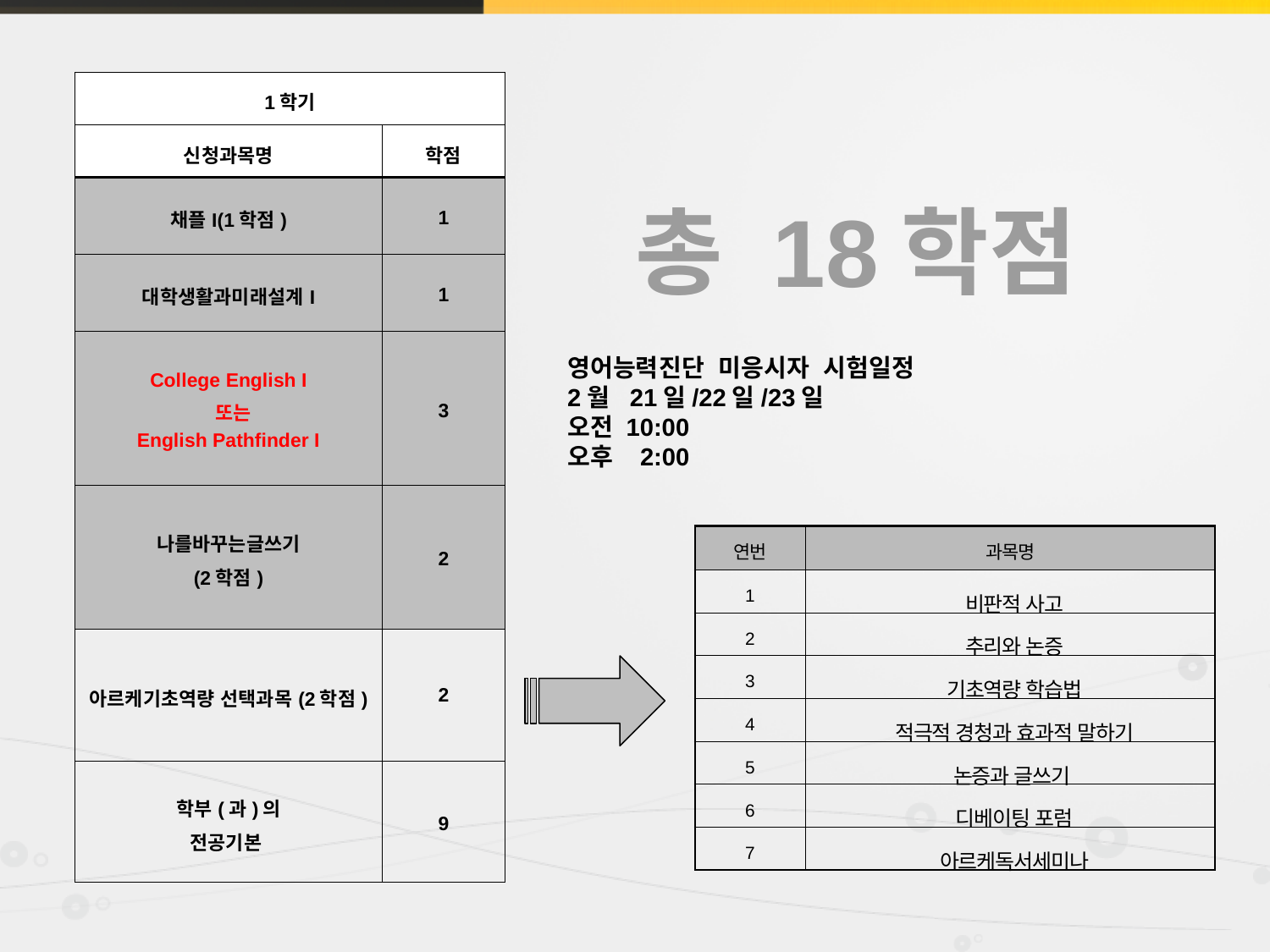

| 1학기 |  |
| --- | --- |
| 신청과목명 | 학점 |
| 채플I(1학점) | 1 |
| 대학생활과미래설계I | 1 |
| College English I 또는 English Pathfinder I | 3 |
| 나를바꾸는글쓰기 (2학점) | 2 |
| 아르케기초역량 선택과목(2학점) | 2 |
| 학부(과)의 전공기본 | 9 |
총 18학점
영어능력진단  미응시자  시험일정
2월  21일/22일/23일
오전 10:00
오후   2:00
| 연번 | 과목명 |
| --- | --- |
| 1 | 비판적 사고 |
| 2 | 추리와 논증 |
| 3 | 기초역량 학습법 |
| 4 | 적극적 경청과 효과적 말하기 |
| 5 | 논증과 글쓰기 |
| 6 | 디베이팅 포럼 |
| 7 | 아르케독서세미나 |